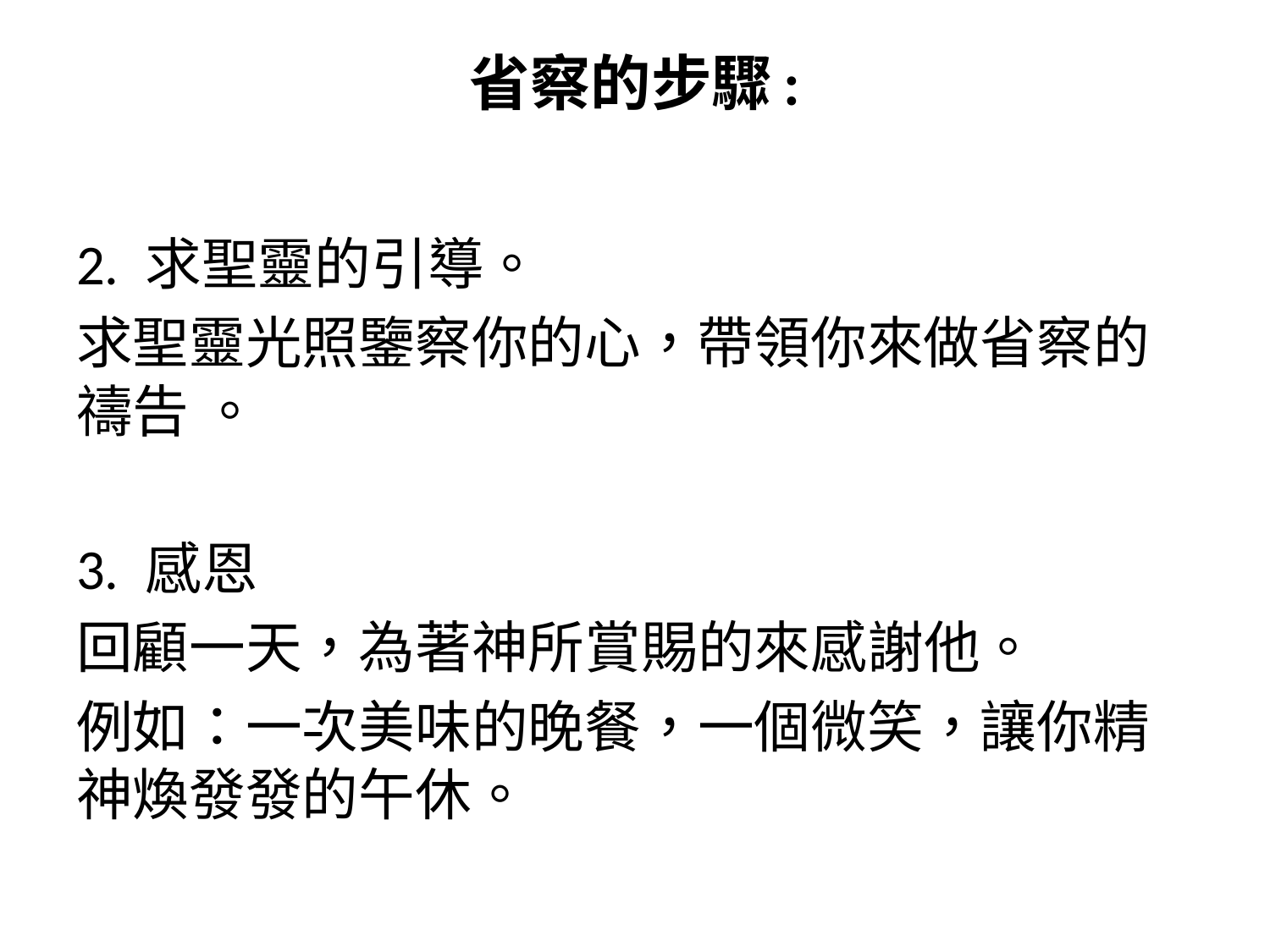

# 省察的步驟:
2. 求聖靈的引導。
求聖靈光照鑒察你的心，帶領你來做省察的禱告 。

3. 感恩
回顧一天，為著神所賞賜的來感謝他。
例如：一次美味的晚餐，一個微笑，讓你精神煥發發的午休。